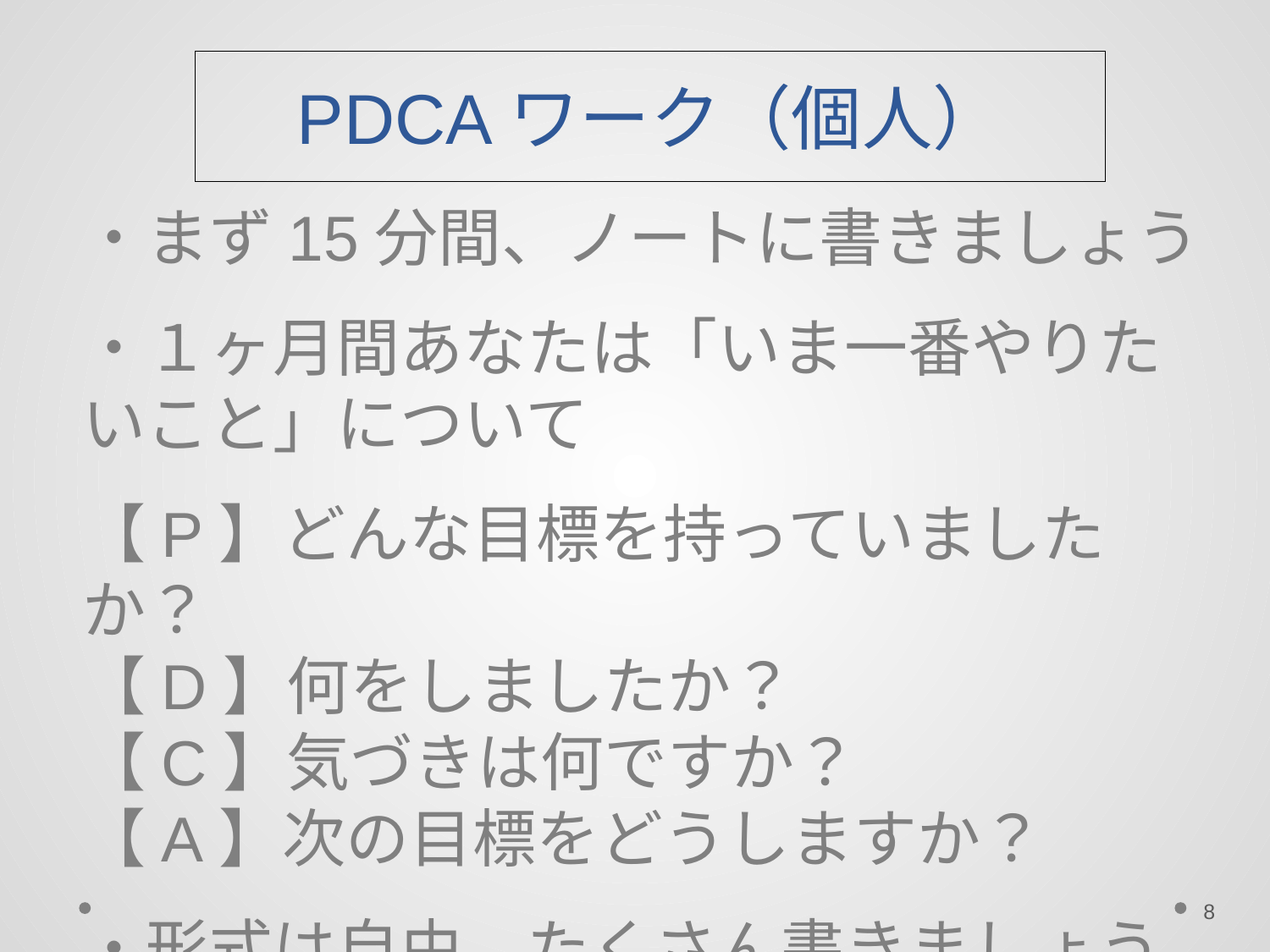

# PDCAワーク（個人）
・まず15分間、ノートに書きましょう
・１ヶ月間あなたは「いま一番やりたいこと」について
【P】どんな目標を持っていましたか？
【D】何をしましたか？
【C】気づきは何ですか？
【A】次の目標をどうしますか？
・形式は自由。たくさん書きましょう
8